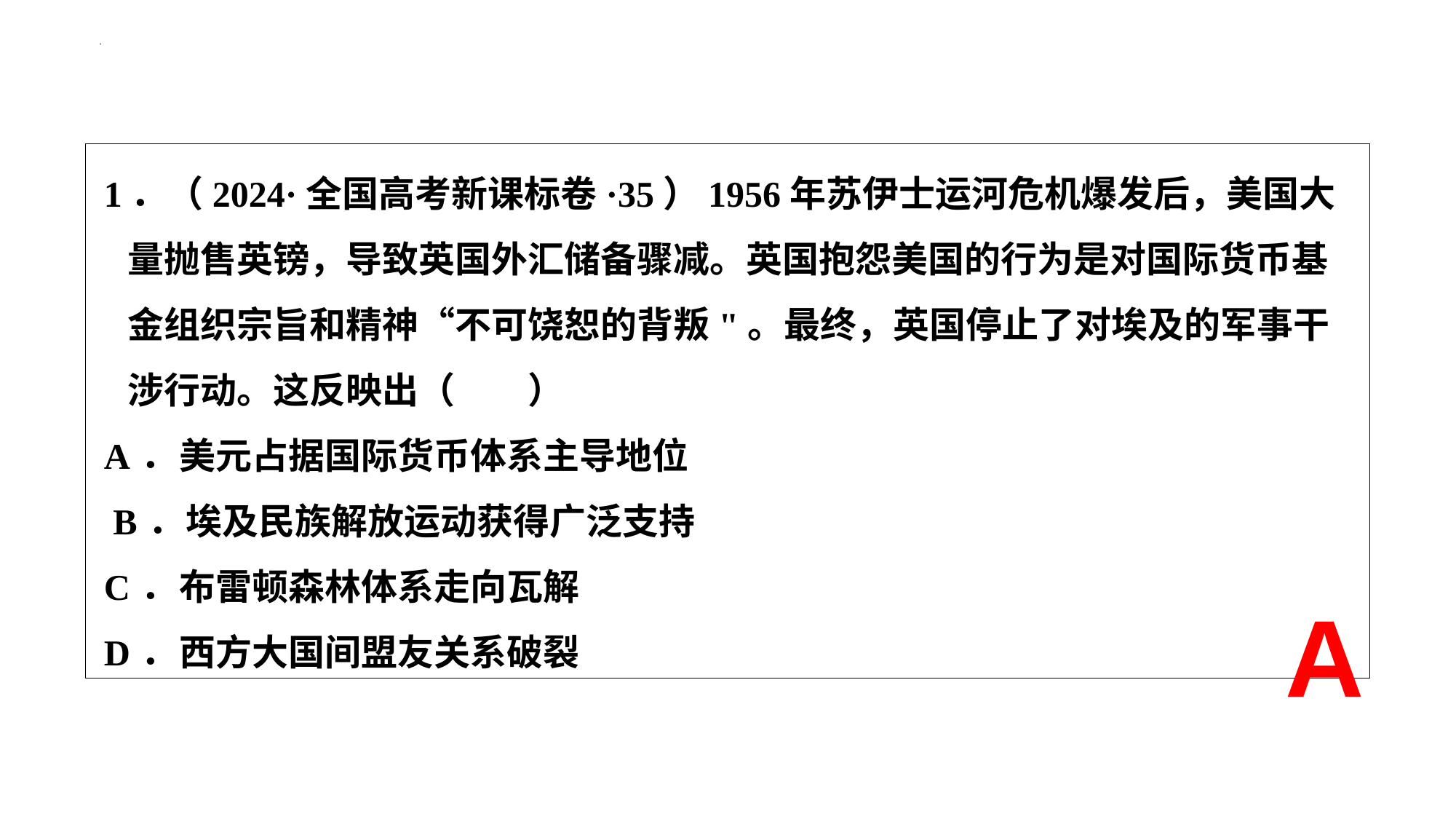

1．（2024·全国高考新课标卷·35）1956年苏伊士运河危机爆发后，美国大量抛售英镑，导致英国外汇储备骤减。英国抱怨美国的行为是对国际货币基金组织宗旨和精神“不可饶恕的背叛"。最终，英国停止了对埃及的军事干涉行动。这反映出（　　）
A．美元占据国际货币体系主导地位
 B．埃及民族解放运动获得广泛支持
C．布雷顿森林体系走向瓦解
D．西方大国间盟友关系破裂
A